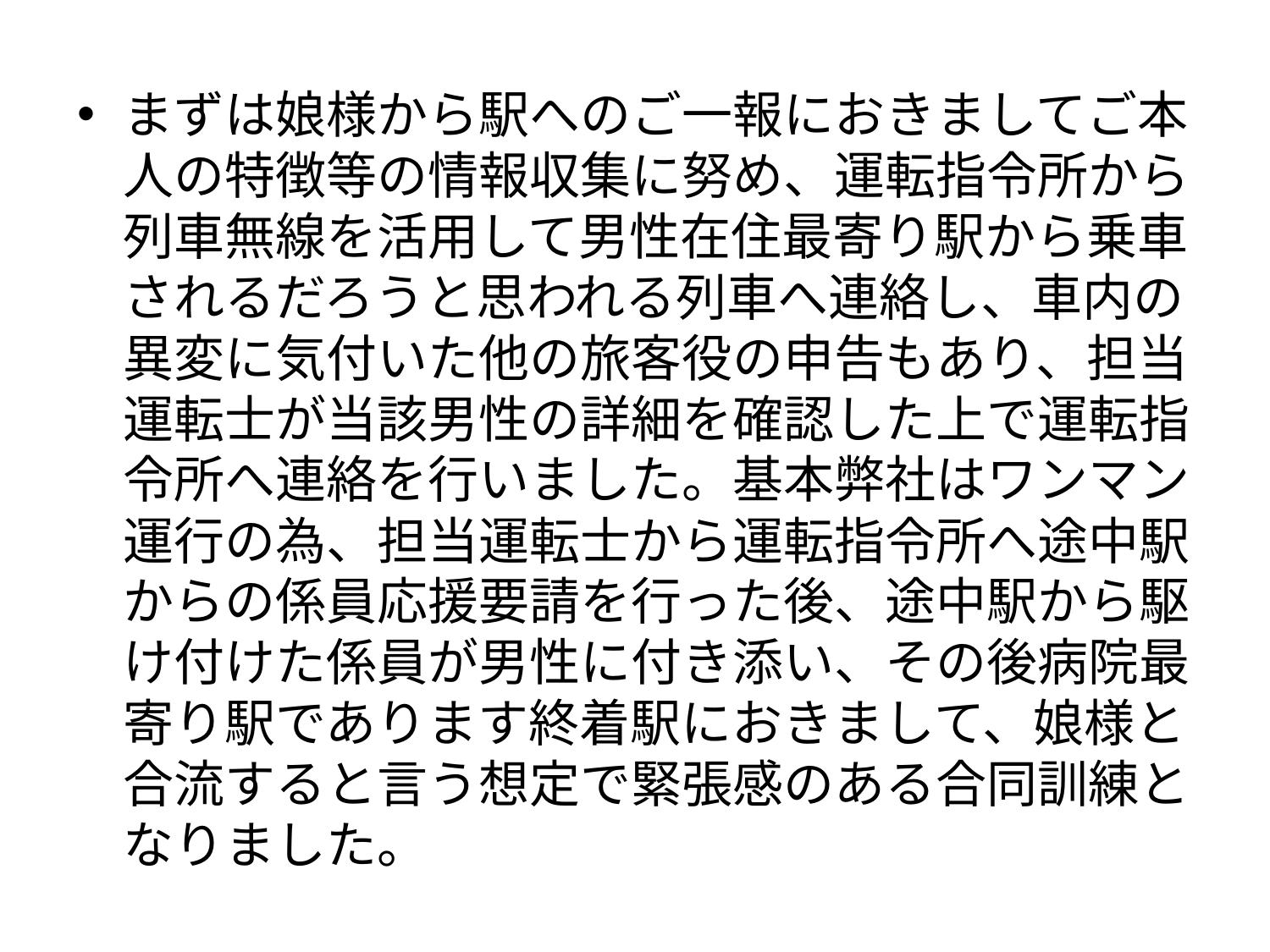

まずは娘様から駅へのご一報におきましてご本人の特徴等の情報収集に努め、運転指令所から列車無線を活用して男性在住最寄り駅から乗車されるだろうと思われる列車へ連絡し、車内の異変に気付いた他の旅客役の申告もあり、担当運転士が当該男性の詳細を確認した上で運転指令所へ連絡を行いました。基本弊社はワンマン運行の為、担当運転士から運転指令所へ途中駅からの係員応援要請を行った後、途中駅から駆け付けた係員が男性に付き添い、その後病院最寄り駅であります終着駅におきまして、娘様と合流すると言う想定で緊張感のある合同訓練となりました。